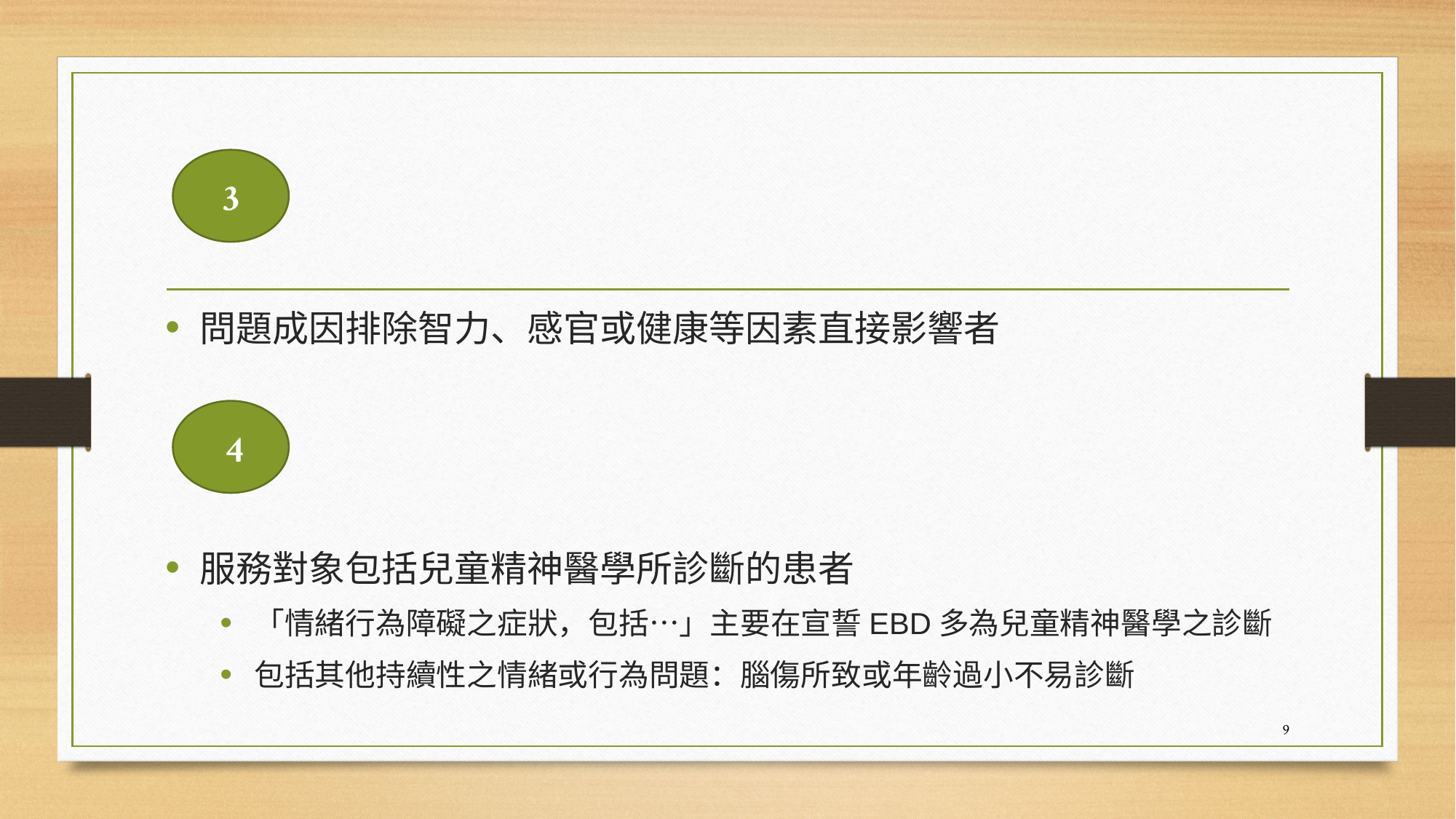

#
3
問題成因排除智力、感官或健康等因素直接影響者

服務對象包括兒童精神醫學所診斷的患者
「情緒行為障礙之症狀，包括…」主要在宣誓EBD多為兒童精神醫學之診斷
包括其他持續性之情緒或行為問題：腦傷所致或年齡過小不易診斷
 4
9